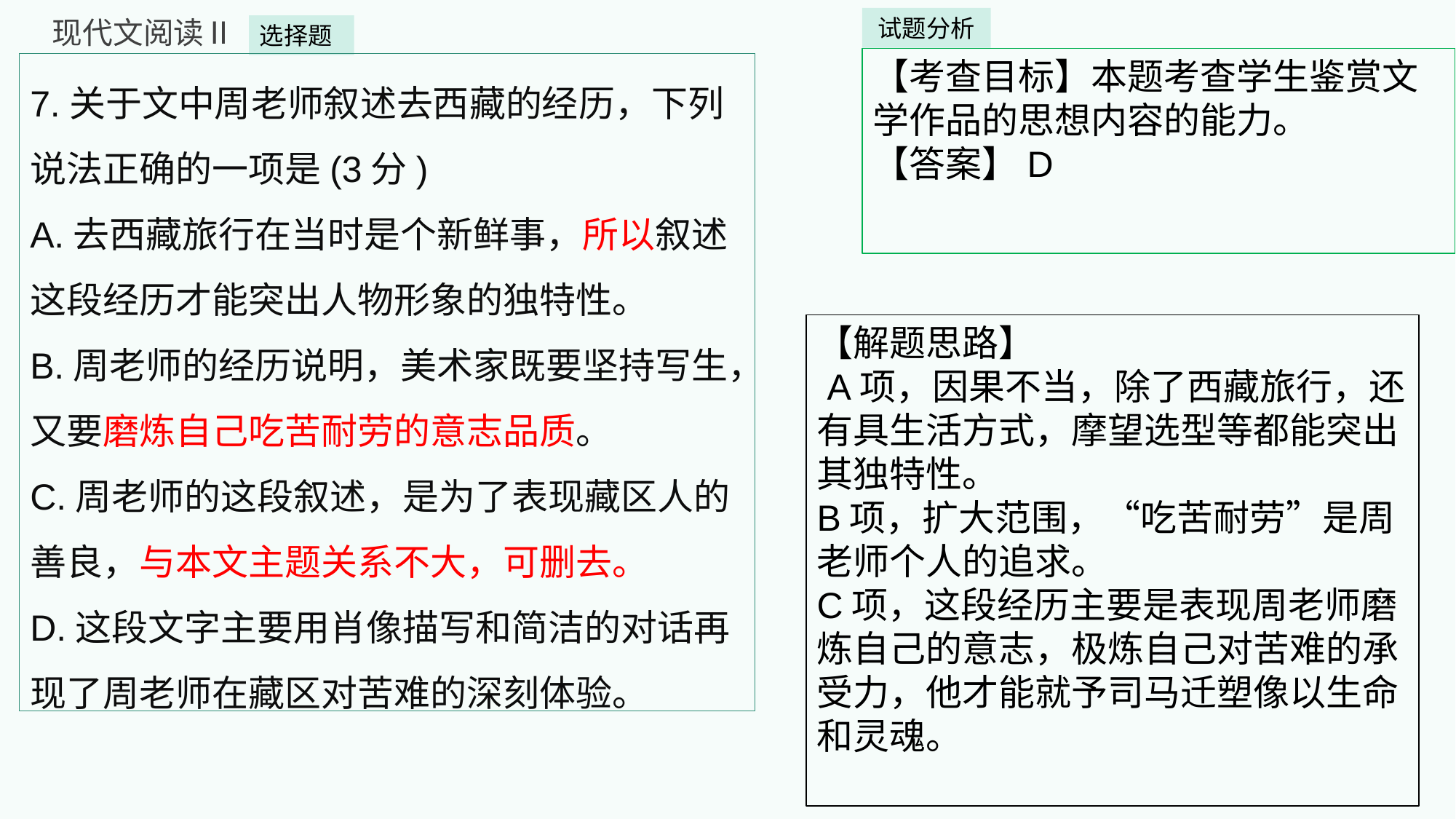

现代文阅读Ⅱ
试题分析
选择题
【考查目标】本题考查学生鉴赏文学作品的思想内容的能力。
【答案】D

7.关于文中周老师叙述去西藏的经历，下列说法正确的一项是(3分)
A.去西藏旅行在当时是个新鲜事，所以叙述这段经历才能突出人物形象的独特性。
B.周老师的经历说明，美术家既要坚持写生，又要磨炼自己吃苦耐劳的意志品质。
C.周老师的这段叙述，是为了表现藏区人的善良，与本文主题关系不大，可删去。
D.这段文字主要用肖像描写和简洁的对话再现了周老师在藏区对苦难的深刻体验。
【解题思路】
 A项，因果不当，除了西藏旅行，还有具生活方式，摩望选型等都能突出其独特性。
B项，扩大范围，“吃苦耐劳”是周老师个人的追求。
C项，这段经历主要是表现周老师磨炼自己的意志，极炼自己对苦难的承受力，他才能就予司马迁塑像以生命和灵魂。